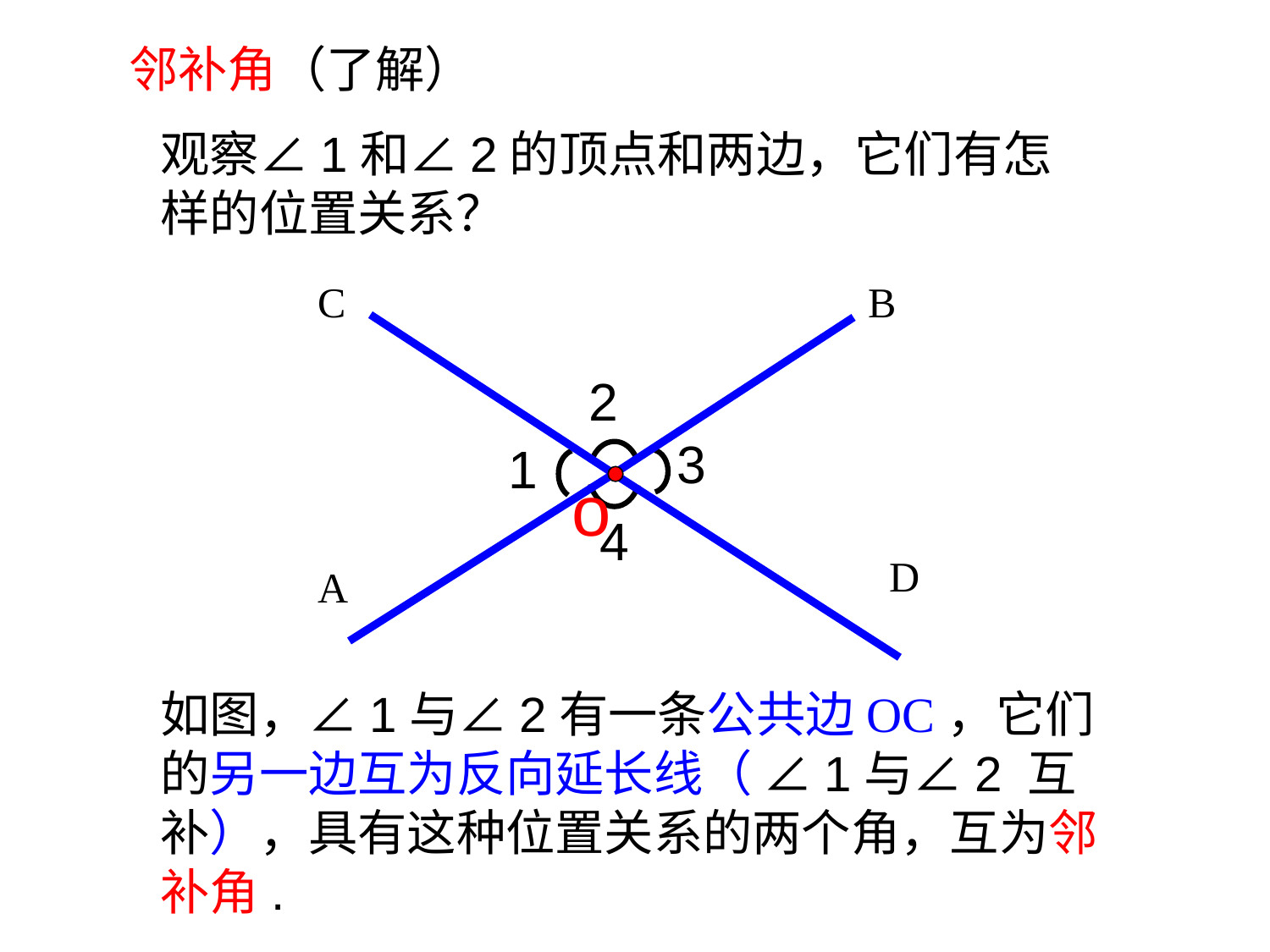

邻补角（了解）
观察∠1和∠2的顶点和两边，它们有怎样的位置关系？
C
B

2
3
1

o

4
D
A
如图，∠1与∠2有一条公共边OC，它们的另一边互为反向延长线（ ∠1与∠2 互补），具有这种位置关系的两个角，互为邻补角.